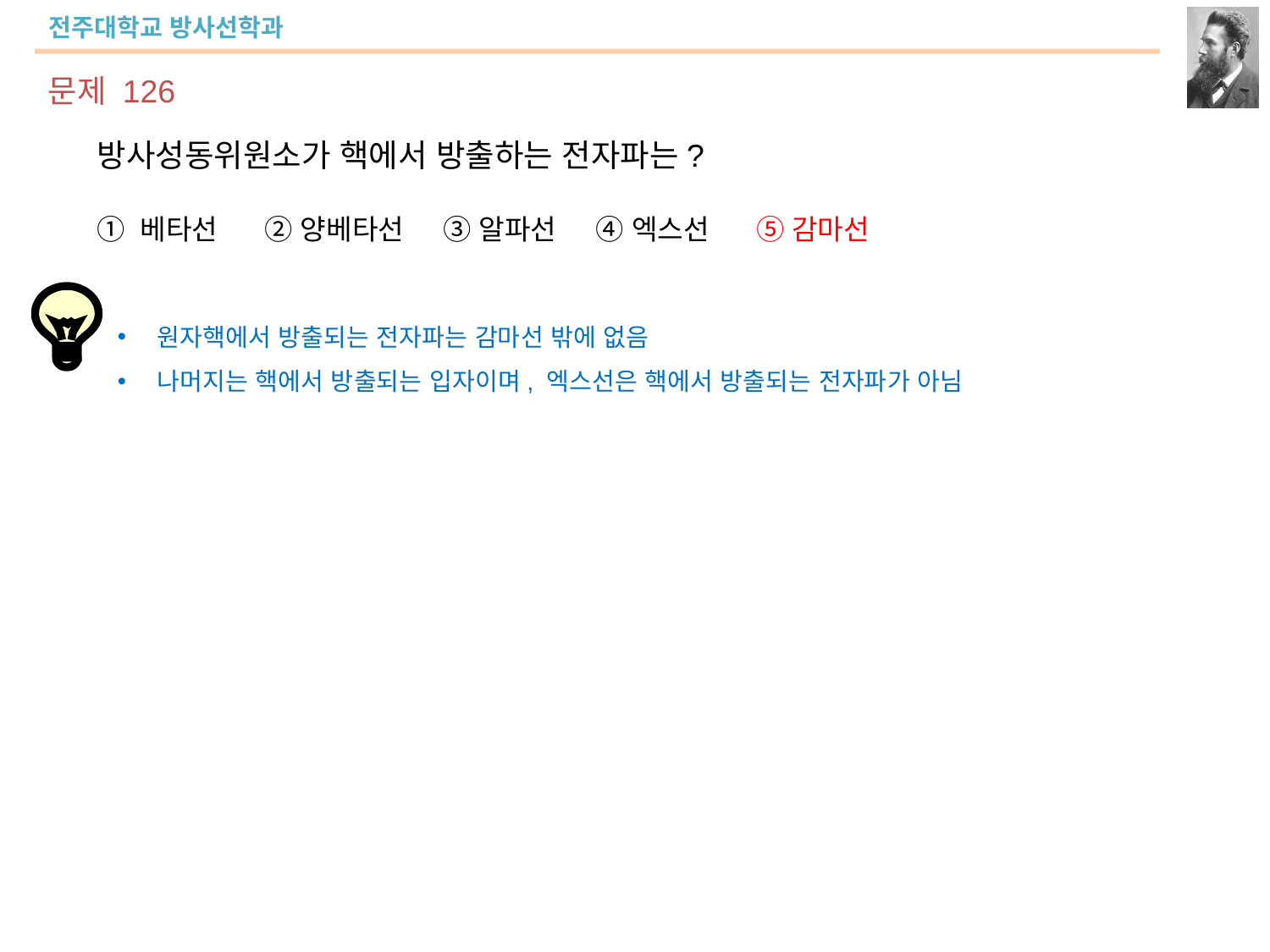

문제 126
방사성동위원소가 핵에서 방출하는 전자파는?

① 베타선      ② 양베타선     ③ 알파선     ④ 엑스선      ⑤ 감마선

원자핵에서 방출되는 전자파는 감마선 밖에 없음
나머지는 핵에서 방출되는 입자이며, 엑스선은 핵에서 방출되는 전자파가 아님